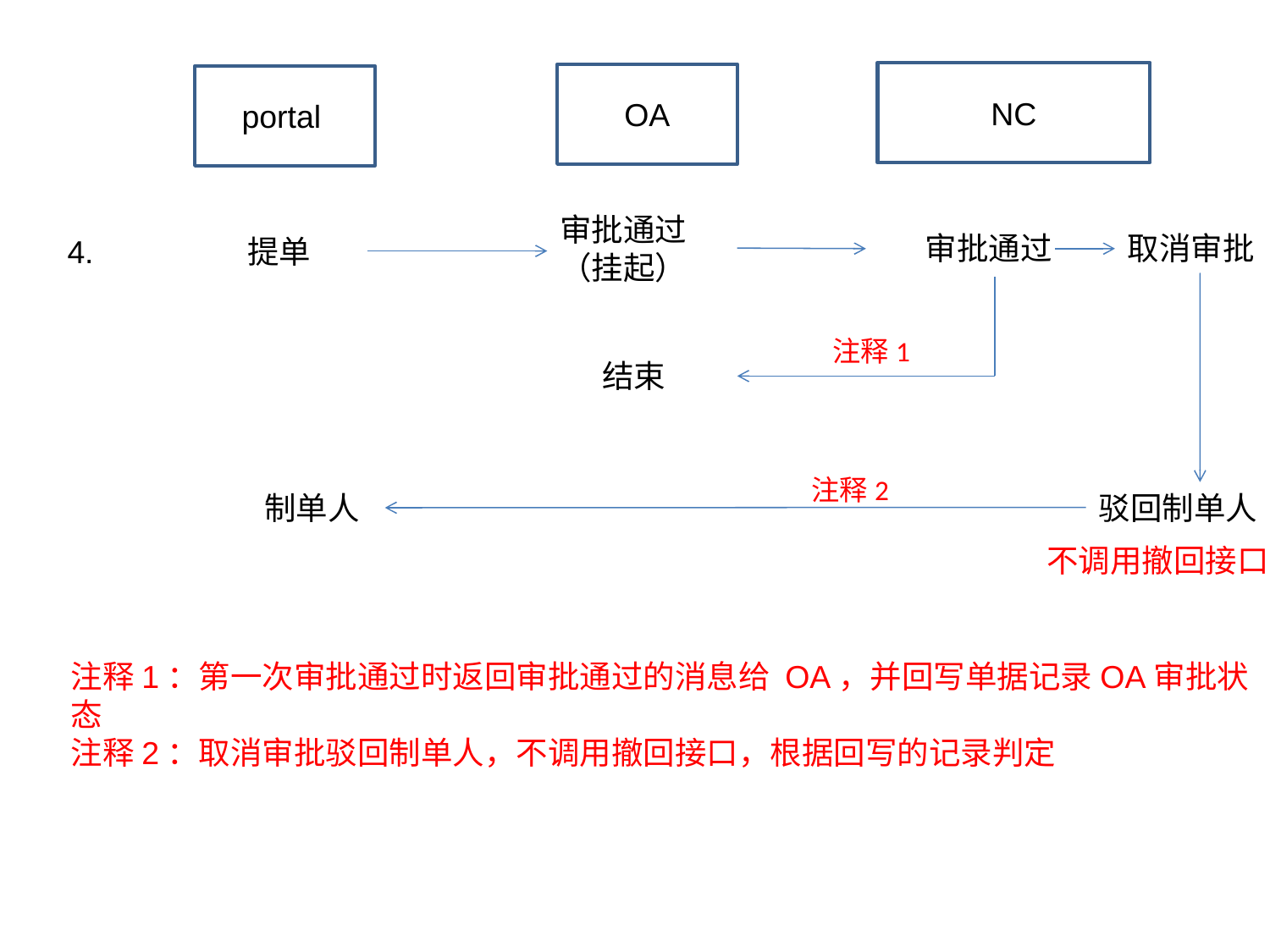

NC
OA
portall
审批通过（挂起）
取消审批
审批通过
4.
提单
注释1
结束
注释2
制单人
驳回制单人
不调用撤回接口
注释1：第一次审批通过时返回审批通过的消息给 OA，并回写单据记录OA审批状态
注释2：取消审批驳回制单人，不调用撤回接口，根据回写的记录判定